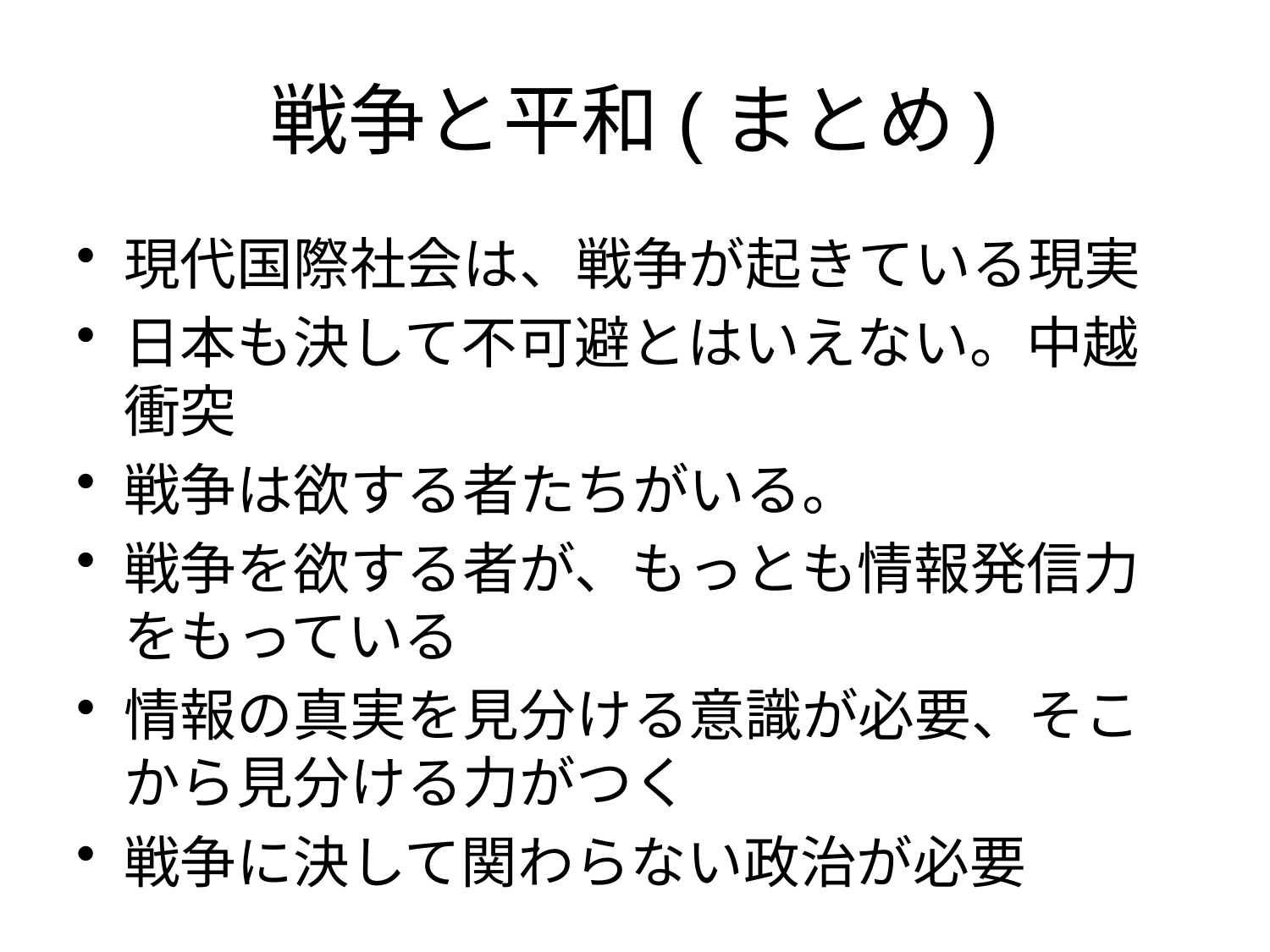

# 戦争と平和(まとめ)
現代国際社会は、戦争が起きている現実
日本も決して不可避とはいえない。中越衝突
戦争は欲する者たちがいる。
戦争を欲する者が、もっとも情報発信力をもっている
情報の真実を見分ける意識が必要、そこから見分ける力がつく
戦争に決して関わらない政治が必要